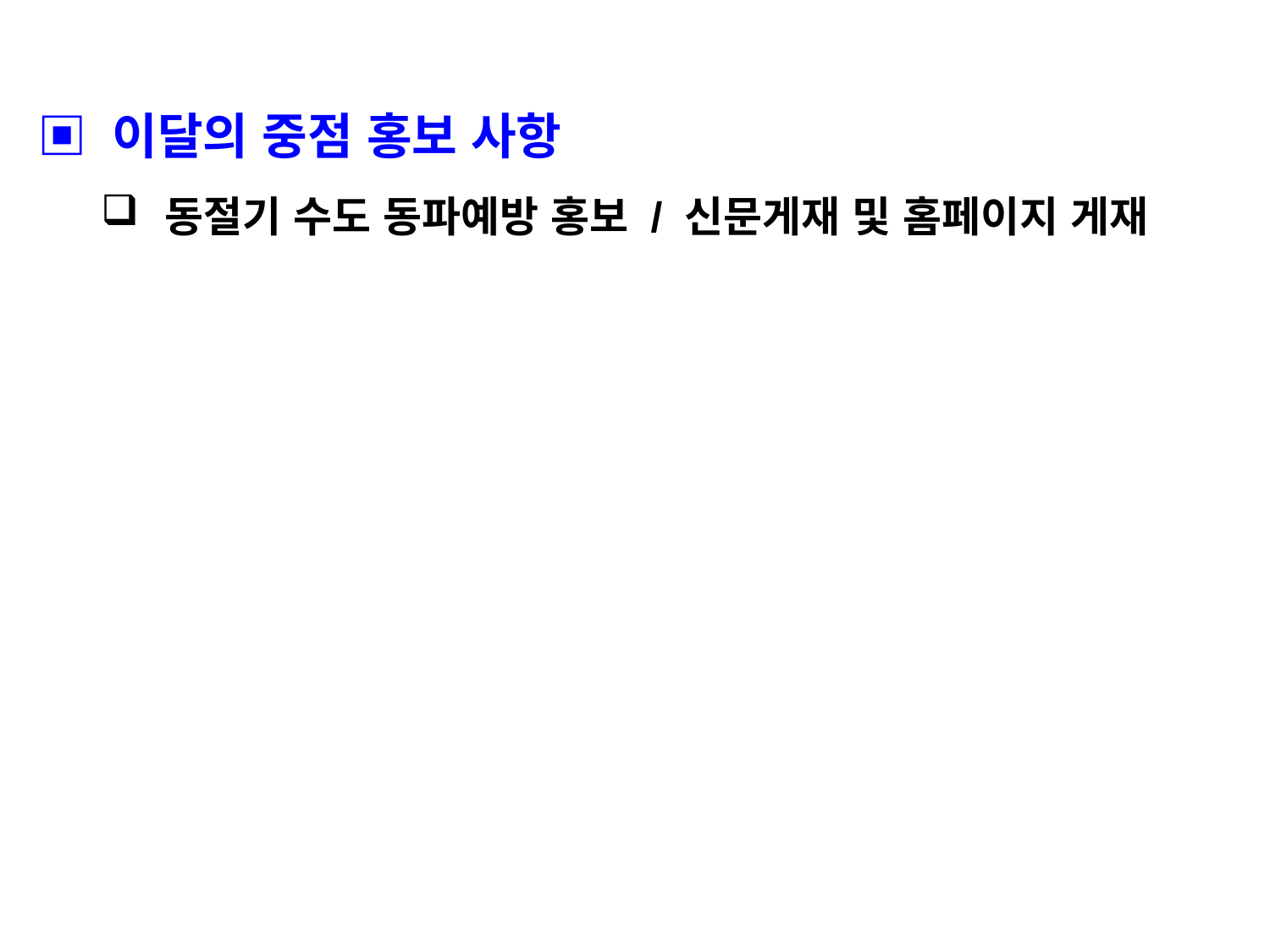

▣ 이달의 중점 홍보 사항
동절기 수도 동파예방 홍보 / 신문게재 및 홈페이지 게재